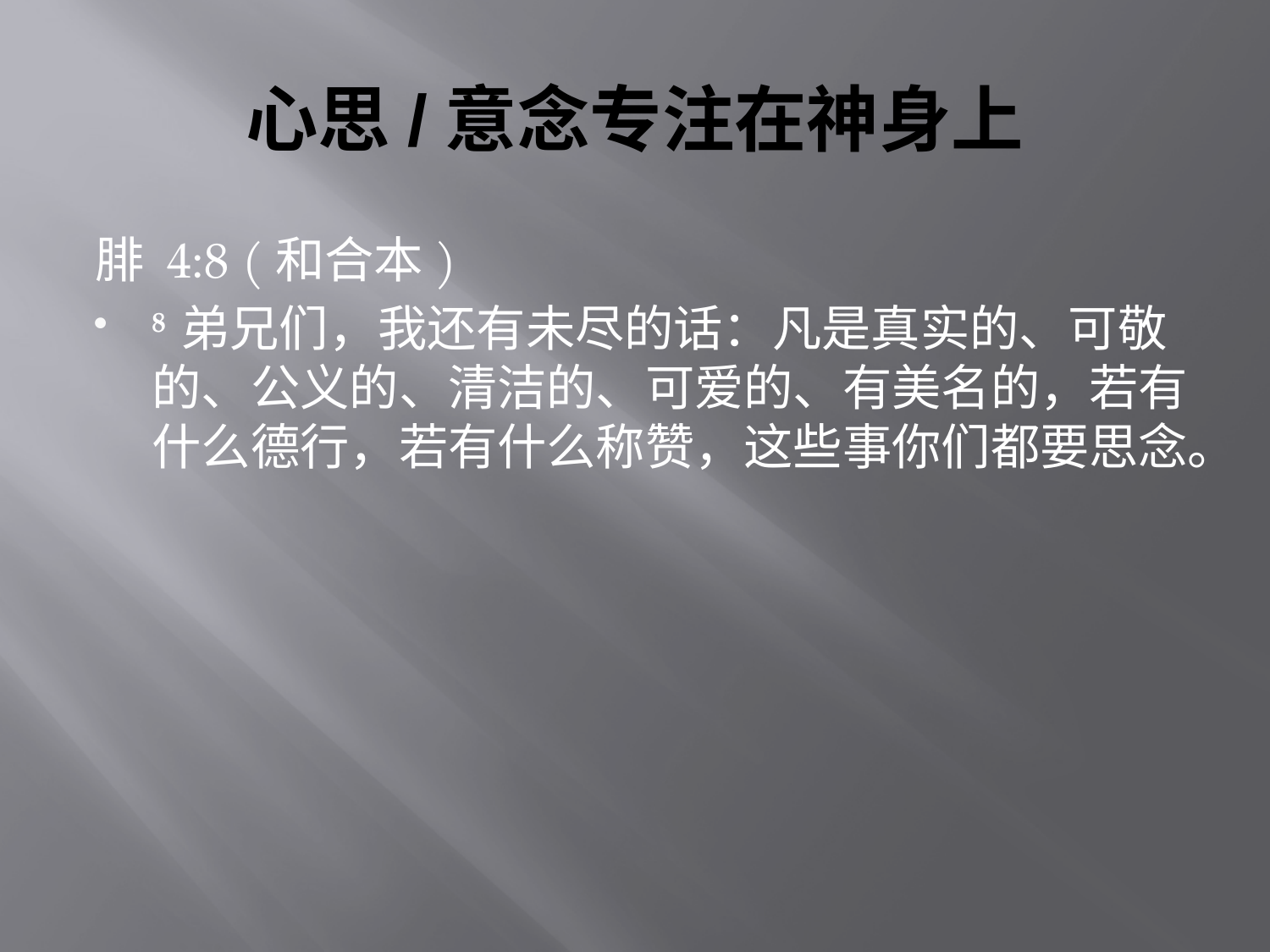

# 心思/意念专注在神身上
腓 4:8 (和合本)
8 弟兄们，我还有未尽的话：凡是真实的、可敬的、公义的、清洁的、可爱的、有美名的，若有什么德行，若有什么称赞，这些事你们都要思念。